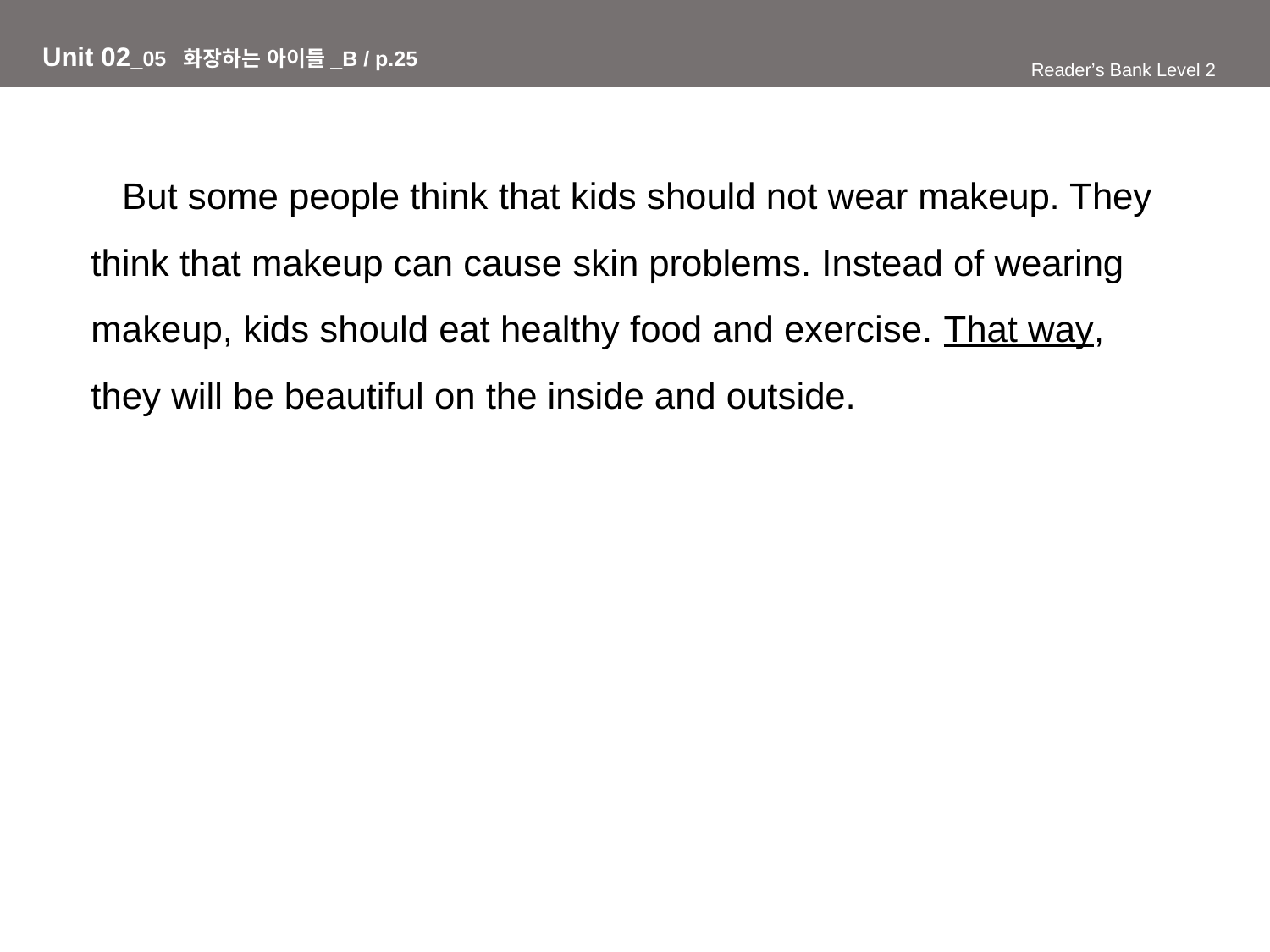

Unit 02_05  화장하는 아이들_B / p.25
Reader’s Bank Level 2

   But some people think that kids should not wear makeup. They think that makeup can cause skin problems. Instead of wearing makeup, kids should eat healthy food and exercise. That way, they will be beautiful on the inside and outside.

Reader’s Bank Level 1